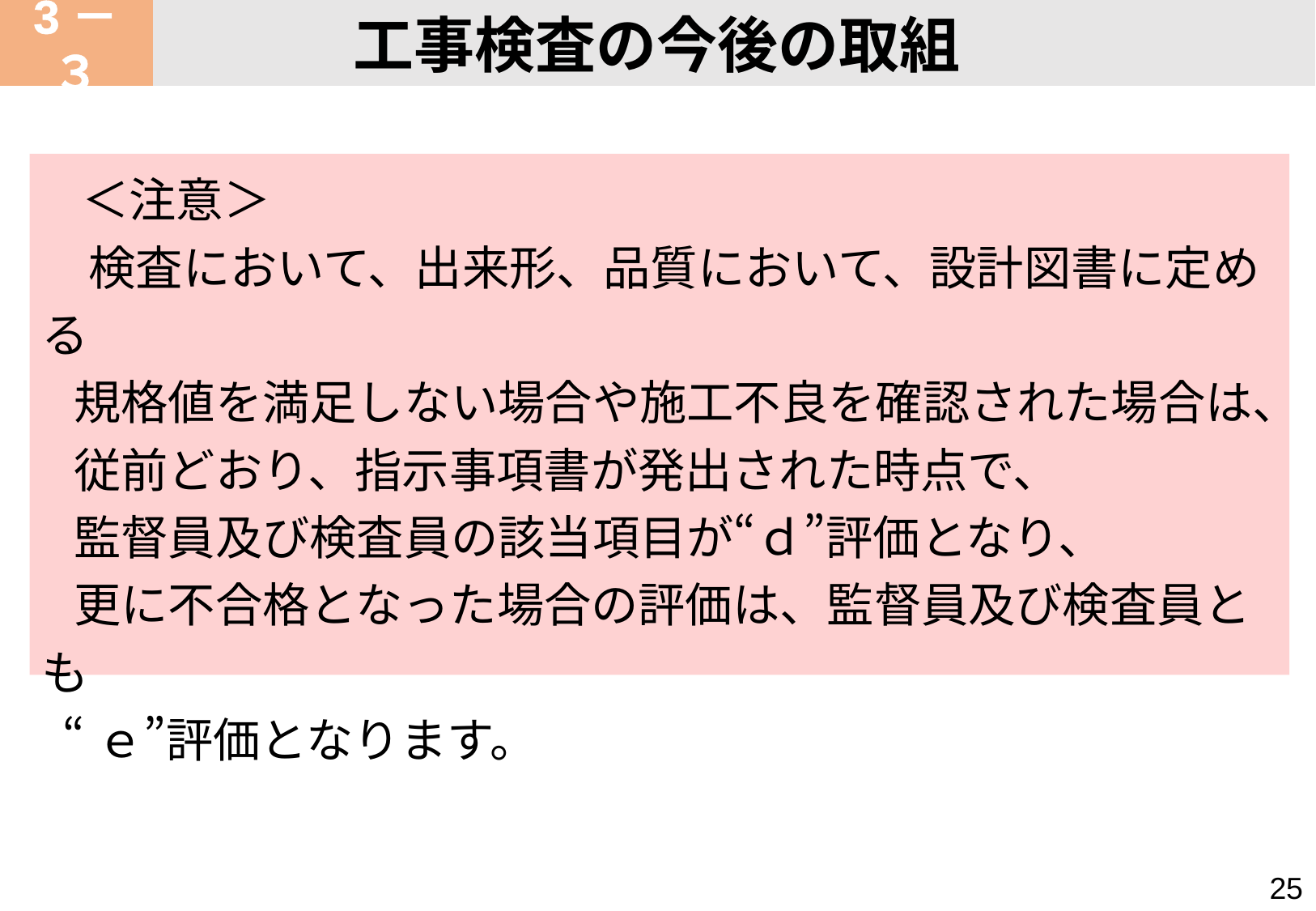

工事検査の今後の取組
3－３
　＜注意＞
　検査において、出来形、品質において、設計図書に定める
  規格値を満足しない場合や施工不良を確認された場合は、
  従前どおり、指示事項書が発出された時点で、
  監督員及び検査員の該当項目が“ｄ”評価となり、
  更に不合格となった場合の評価は、監督員及び検査員とも
  “ｅ”評価となります。

25